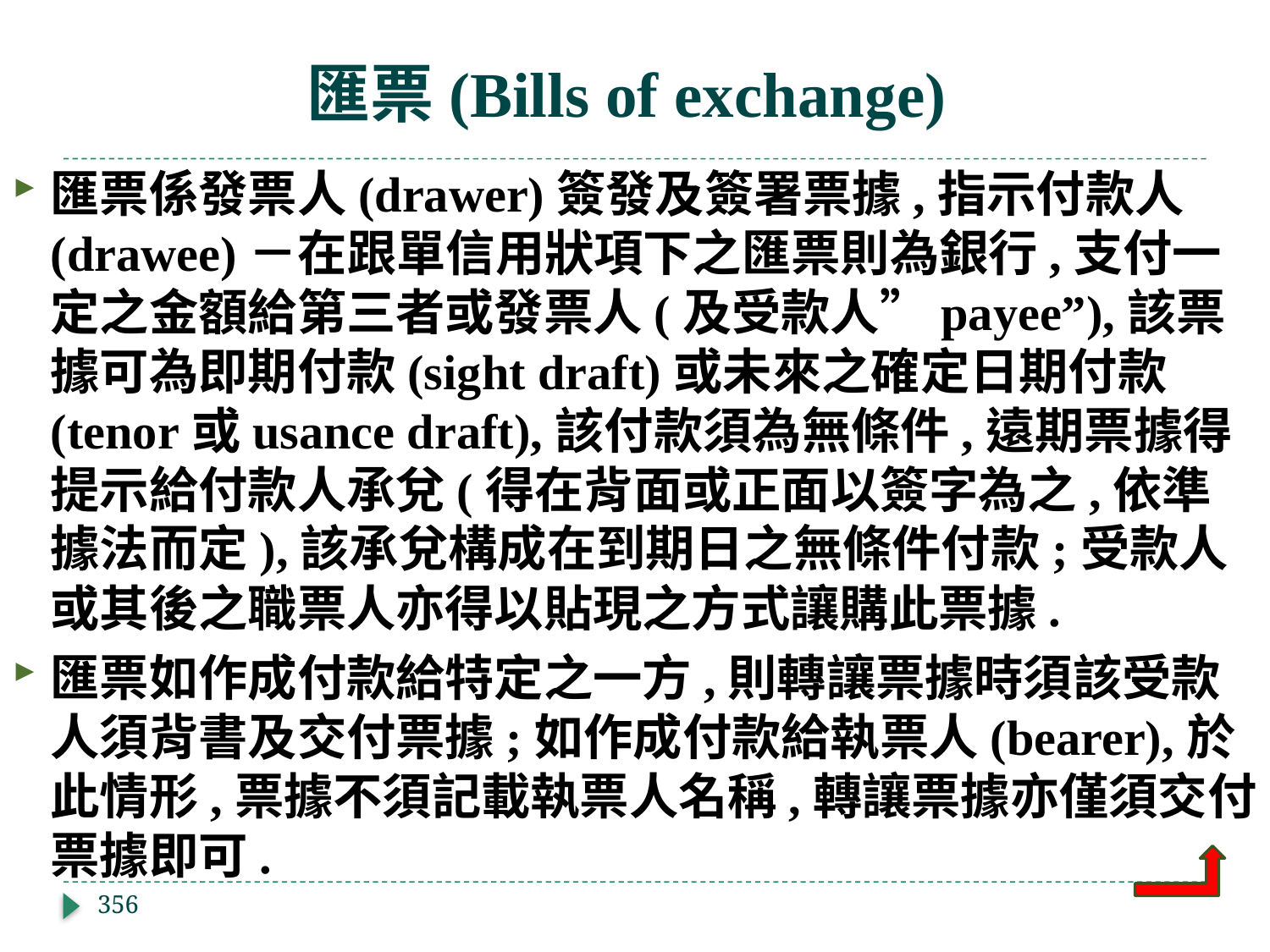

# 匯票(Bills of exchange)
匯票係發票人(drawer)簽發及簽署票據,指示付款人(drawee)－在跟單信用狀項下之匯票則為銀行,支付一定之金額給第三者或發票人(及受款人”payee”),該票據可為即期付款(sight draft)或未來之確定日期付款(tenor或usance draft),該付款須為無條件,遠期票據得提示給付款人承兌(得在背面或正面以簽字為之,依準據法而定),該承兌構成在到期日之無條件付款;受款人或其後之職票人亦得以貼現之方式讓購此票據.
匯票如作成付款給特定之一方,則轉讓票據時須該受款人須背書及交付票據;如作成付款給執票人(bearer),於此情形,票據不須記載執票人名稱,轉讓票據亦僅須交付票據即可.

356